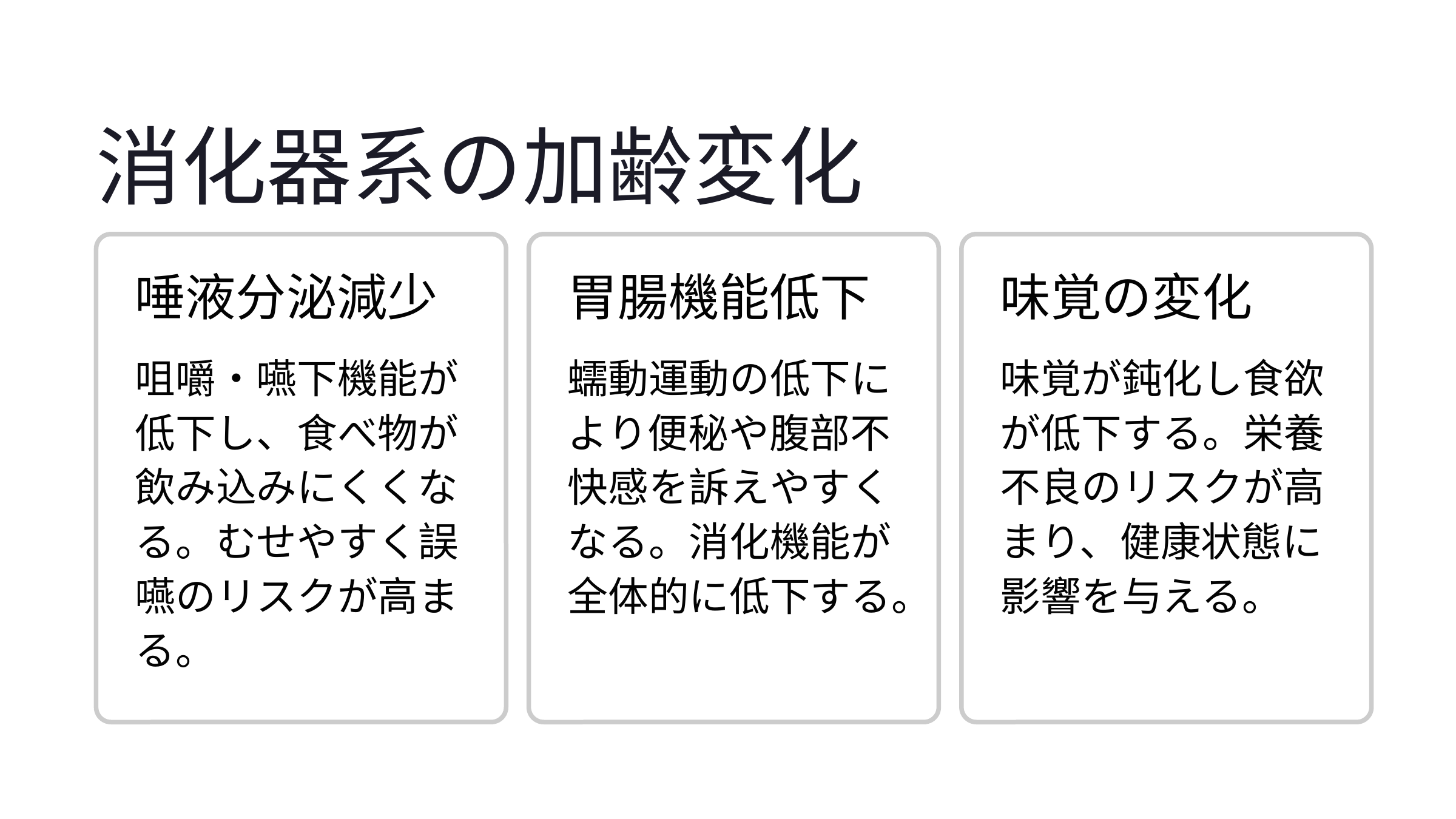

消化器系の加齢変化

唾液分泌減少
胃腸機能低下
味覚の変化
咀嚼・嚥下機能が低下し、食べ物が飲み込みにくくなる。むせやすく誤嚥のリスクが高まる。
蠕動運動の低下により便秘や腹部不快感を訴えやすくなる。消化機能が全体的に低下する。
味覚が鈍化し食欲が低下する。栄養不良のリスクが高まり、健康状態に影響を与える。